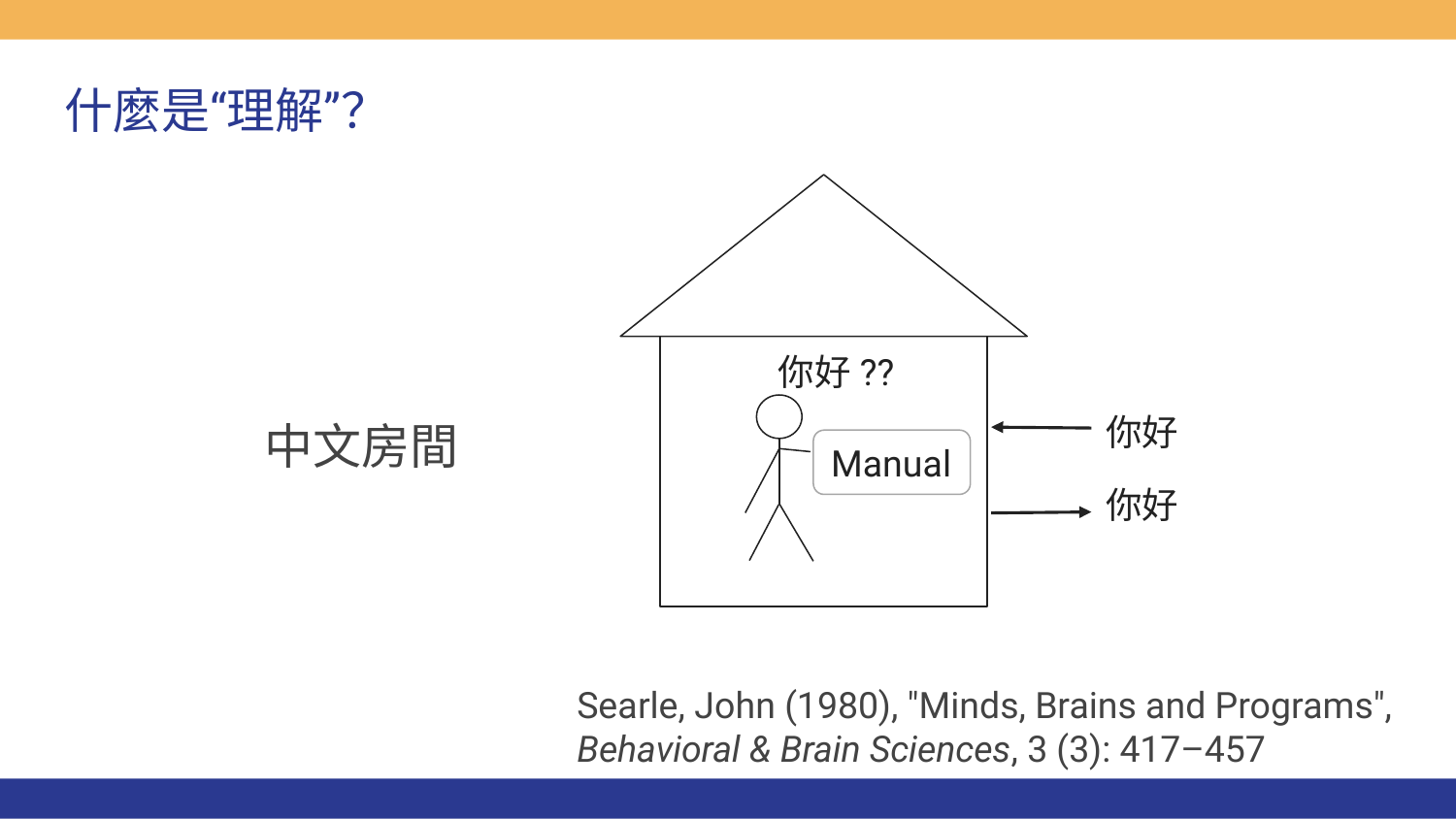

# 什麼是“理解”？

你好??

你好
中文房間
Manual
你好
Searle, John (1980), "Minds, Brains and Programs", Behavioral & Brain Sciences, 3 (3): 417–457